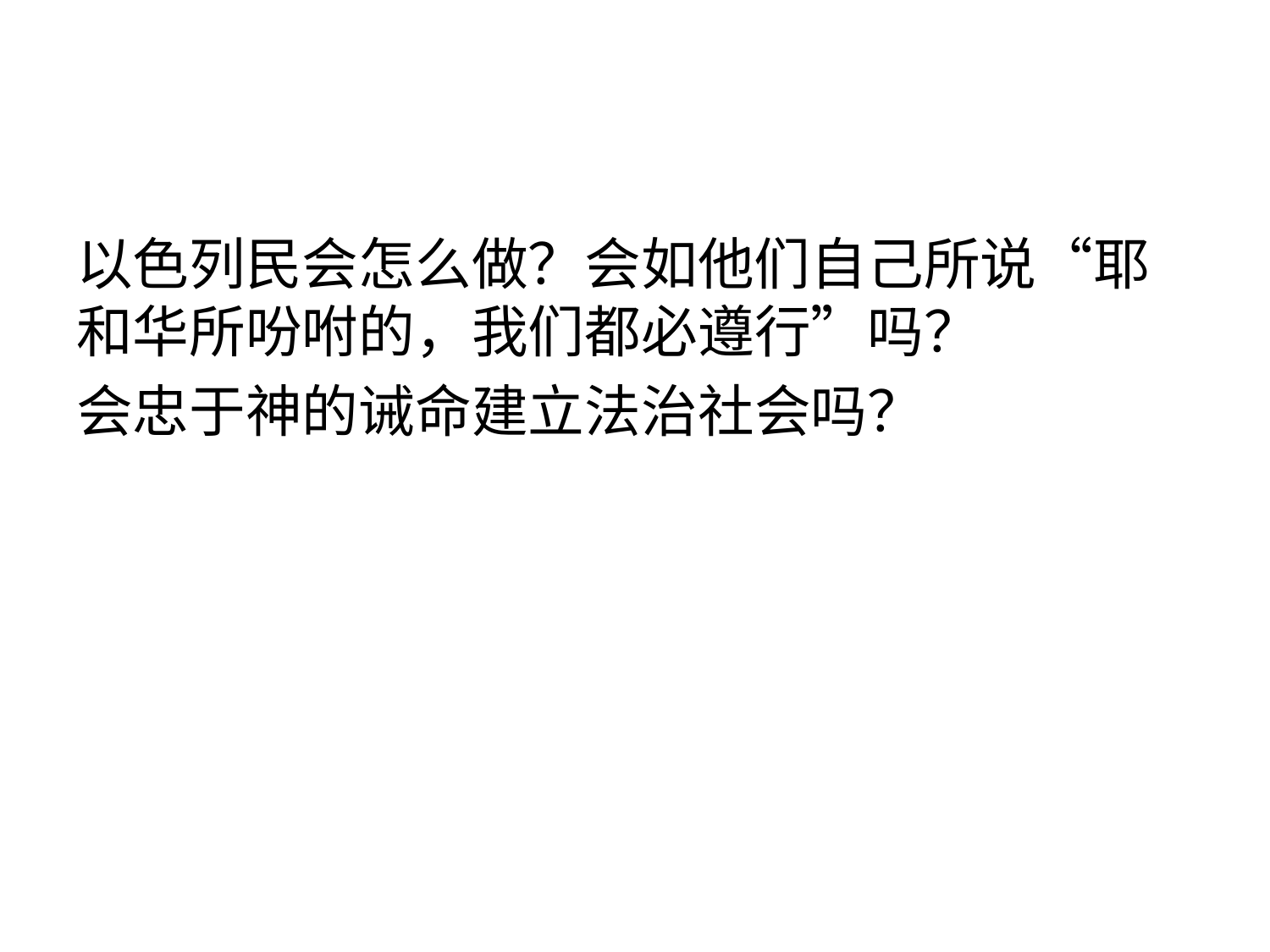

#
以色列民会怎么做？会如他们自己所说“耶和华所吩咐的，我们都必遵行”吗？
会忠于神的诫命建立法治社会吗？